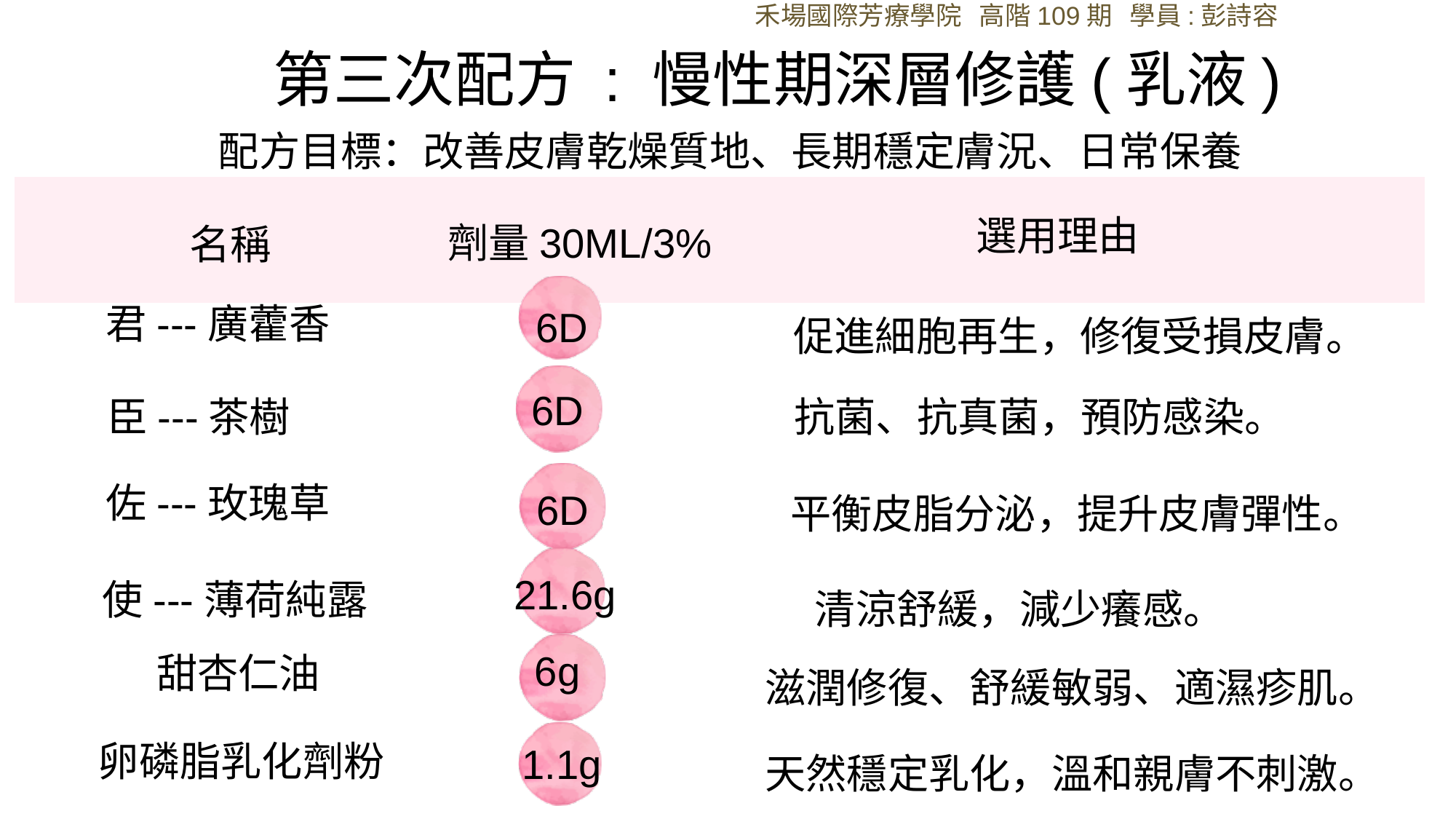

禾場國際芳療學院   高階109期   學員:彭詩容
第三次配方 : 慢性期深層修護(乳液)
配方目標：改善皮膚乾燥質地、長期穩定膚況、日常保養
|  |
| --- |
選用理由
劑量30ML/3%
名稱

君---廣藿香
6D
促進細胞再生，修復受損皮膚。

6D
臣---茶樹
抗菌、抗真菌，預防感染。

佐---玫瑰草
6D
平衡皮脂分泌，提升皮膚彈性。

21.6g
使---薄荷純露
清涼舒緩，減少癢感。

6g
甜杏仁油
滋潤修復、舒緩敏弱、適濕疹肌。

卵磷脂乳化劑粉
1.1g
天然穩定乳化，溫和親膚不刺激。